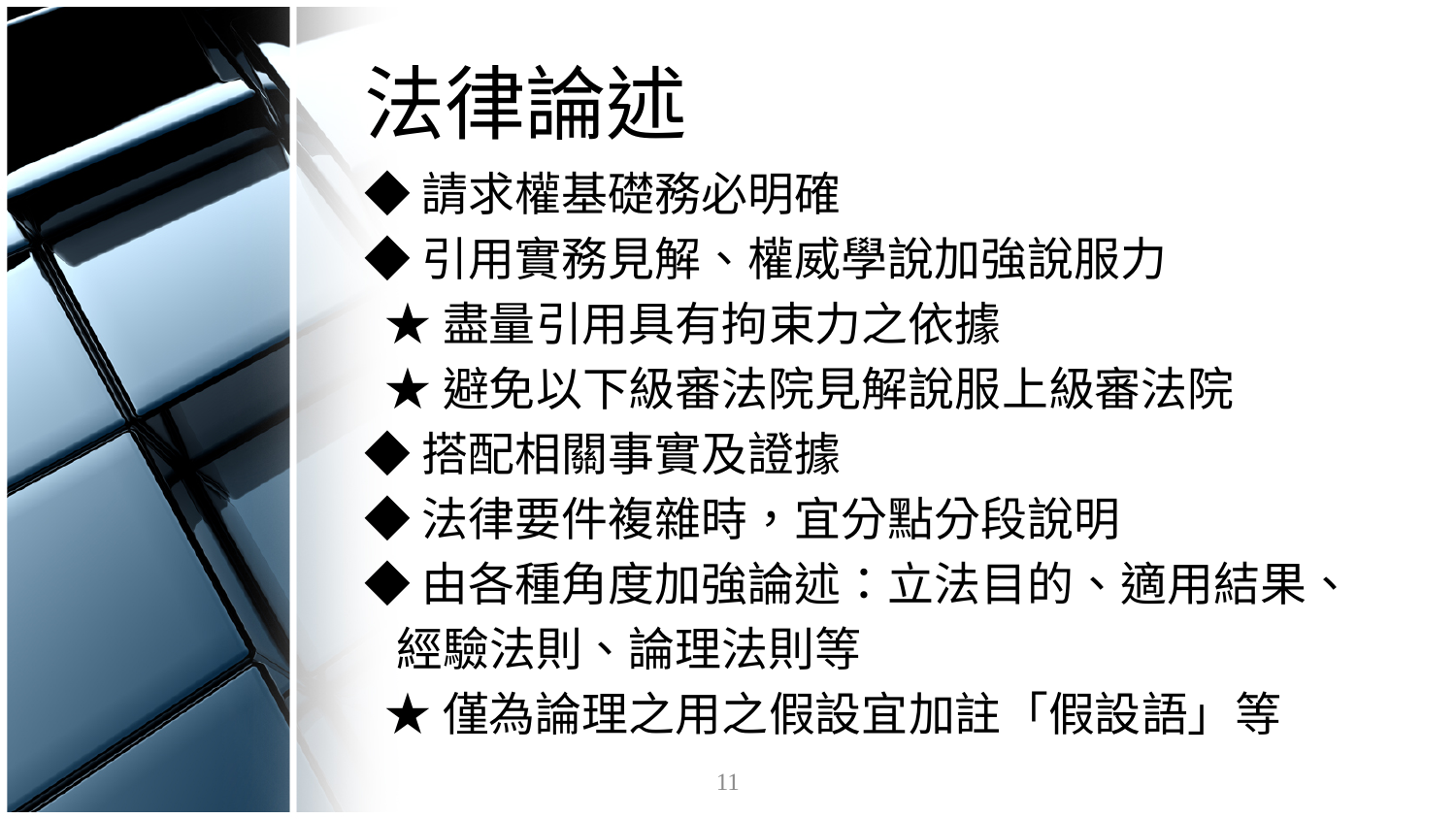

# 法律論述
◆請求權基礎務必明確
◆引用實務見解、權威學說加強說服力
  ★盡量引用具有拘束力之依據
  ★避免以下級審法院見解說服上級審法院
◆搭配相關事實及證據
◆法律要件複雜時，宜分點分段說明
◆由各種角度加強論述：立法目的、適用結果、
  經驗法則、論理法則等
  ★僅為論理之用之假設宜加註「假設語」等

11